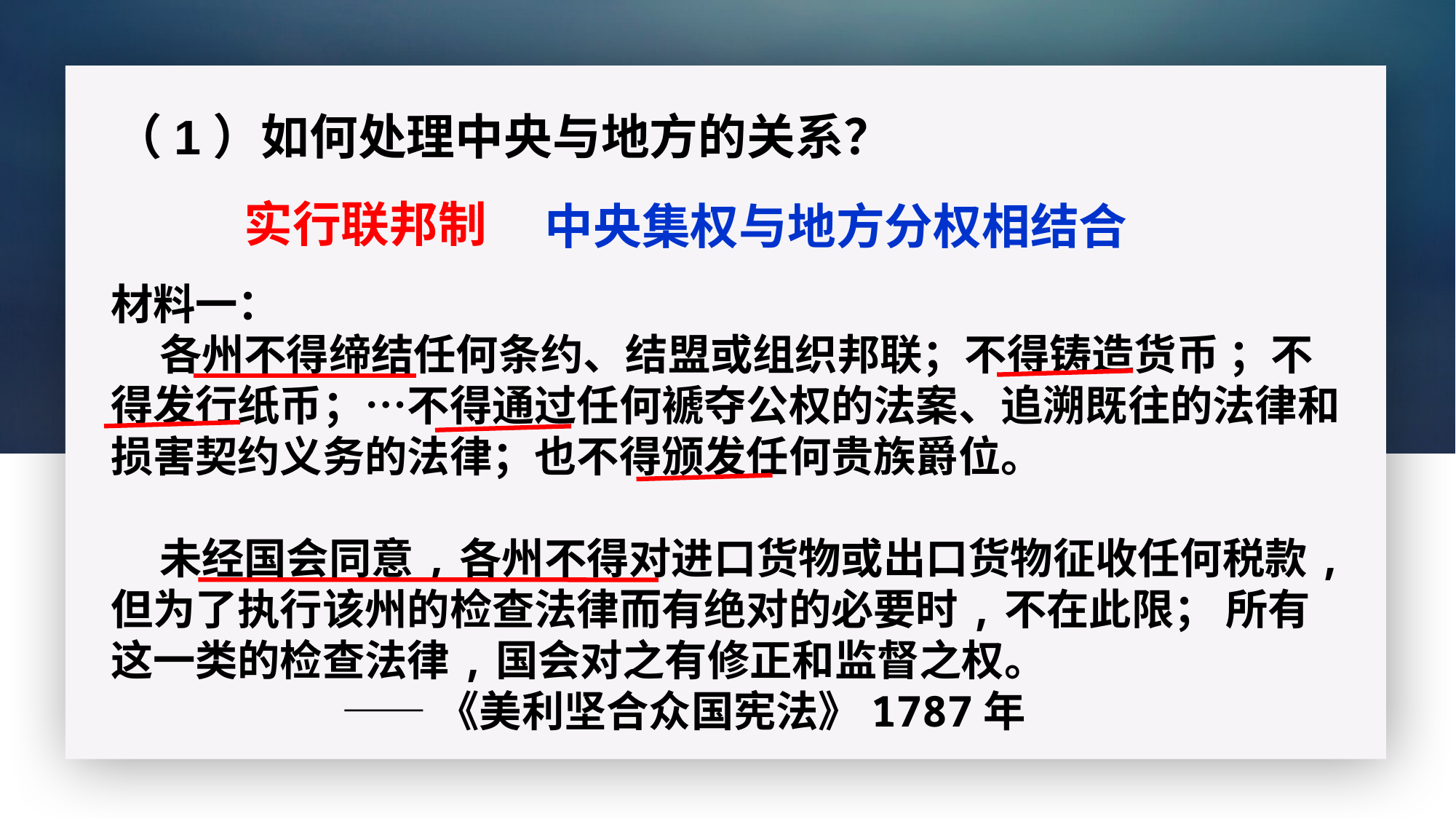

（1）如何处理中央与地方的关系？
实行联邦制
中央集权与地方分权相结合
材料一：
    各州不得缔结任何条约、结盟或组织邦联；不得铸造货币 ；不得发行纸币；…不得通过任何褫夺公权的法案、追溯既往的法律和损害契约义务的法律；也不得颁发任何贵族爵位。

    未经国会同意,各州不得对进口货物或出口货物征收任何税款,但为了执行该州的检查法律而有绝对的必要时,不在此限； 所有这一类的检查法律,国会对之有修正和监督之权。
                        ——《美利坚合众国宪法》1787年